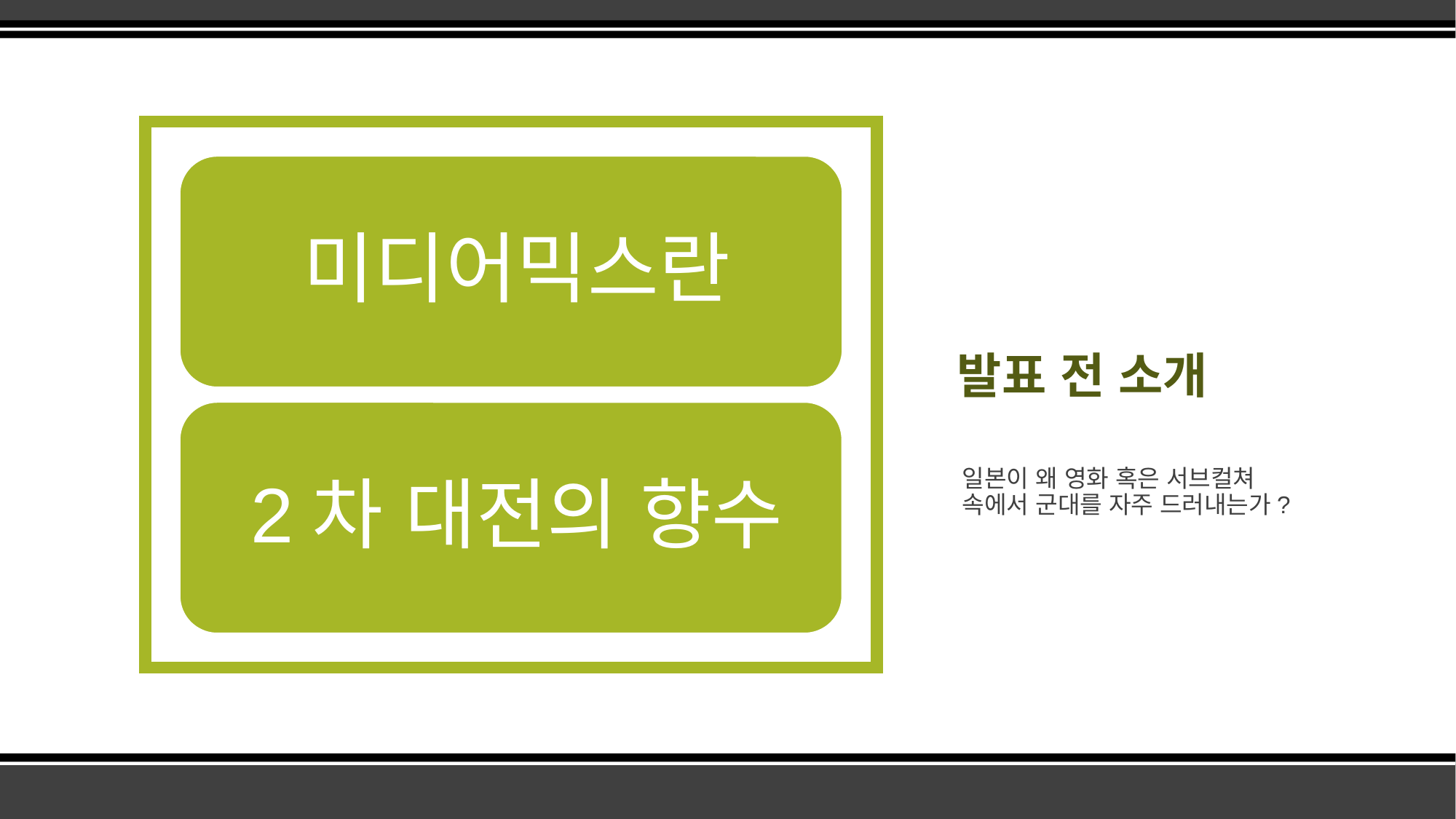

미디어믹스란
2차 대전의 향수
# 발표 전 소개
일본이 왜 영화 혹은 서브컬쳐 속에서 군대를 자주 드러내는가?